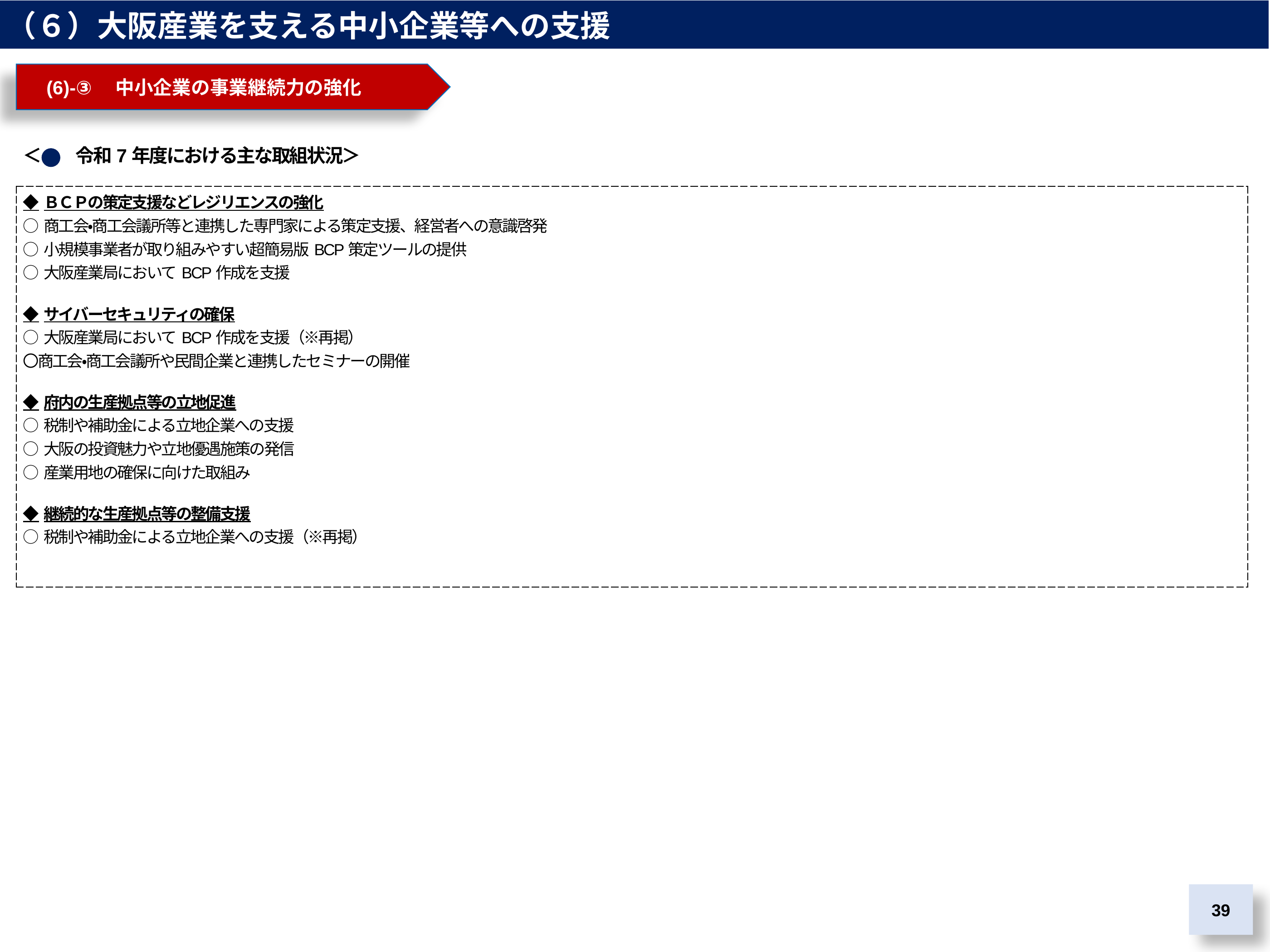

（６）大阪産業を支える中小企業等への支援
　(6)-③　中小企業の事業継続力の強化
＜　　令和7年度における主な取組状況＞

| ◆ＢＣＰの策定支援などレジリエンスの強化 ○商工会・商工会議所等と連携した専門家による策定支援、経営者への意識啓発 ○小規模事業者が取り組みやすい超簡易版BCP策定ツールの提供 ○大阪産業局においてBCP作成を支援 ◆サイバーセキュリティの確保 ○大阪産業局においてBCP作成を支援（※再掲） 〇商工会・商工会議所や民間企業と連携したセミナーの開催 ◆府内の生産拠点等の立地促進 ○税制や補助金による立地企業への支援 ○大阪の投資魅力や立地優遇施策の発信 ○産業用地の確保に向けた取組み ◆継続的な生産拠点等の整備支援 ○税制や補助金による立地企業への支援（※再掲） |
| --- |
39